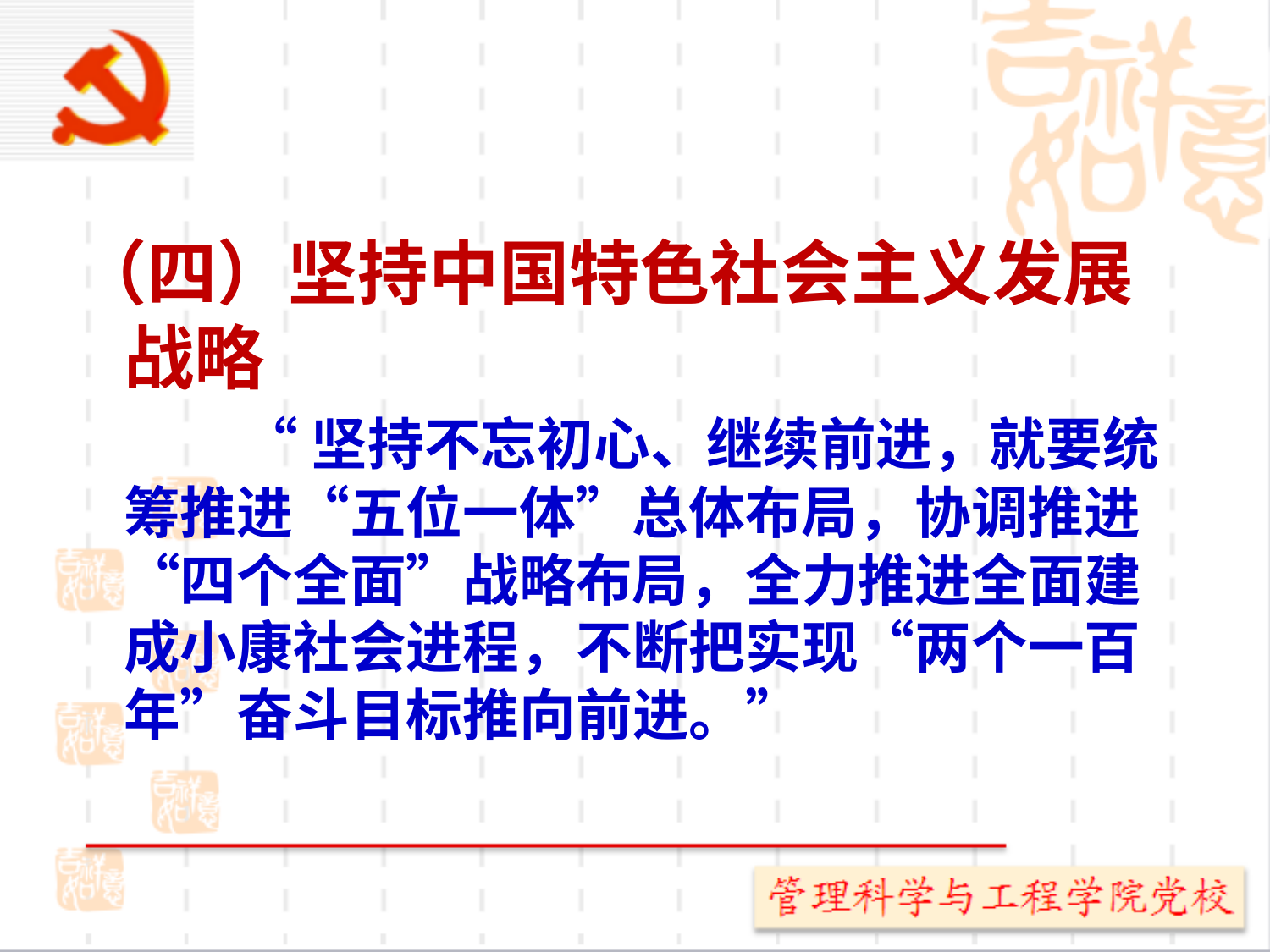

#
（四）坚持中国特色社会主义发展战略
             “坚持不忘初心、继续前进，就要统筹推进“五位一体”总体布局，协调推进“四个全面”战略布局，全力推进全面建成小康社会进程，不断把实现“两个一百年”奋斗目标推向前进。”